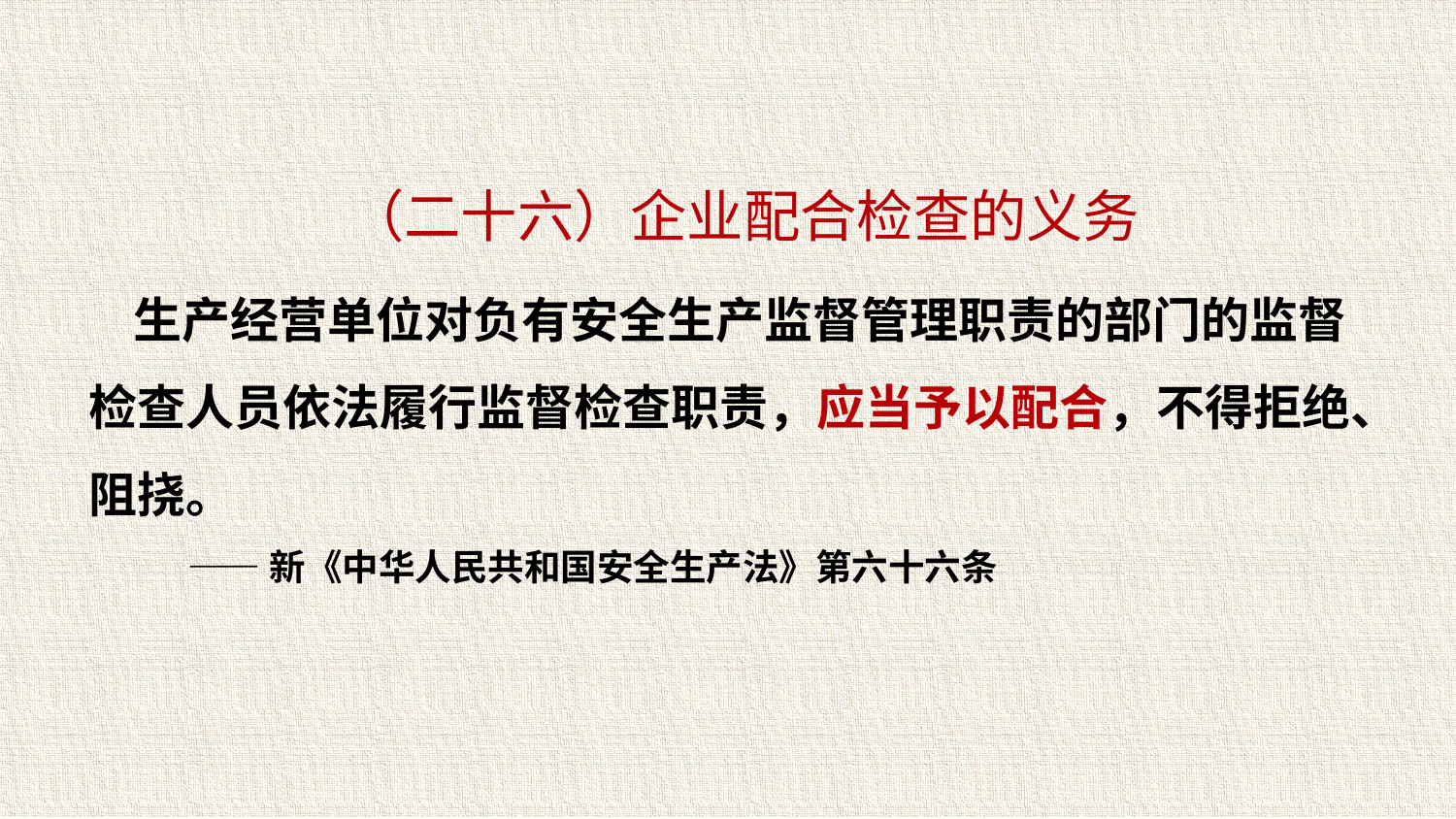

（二十六）企业配合检查的义务
   生产经营单位对负有安全生产监督管理职责的部门的监督检查人员依法履行监督检查职责，应当予以配合，不得拒绝、阻挠。
            ——新《中华人民共和国安全生产法》第六十六条